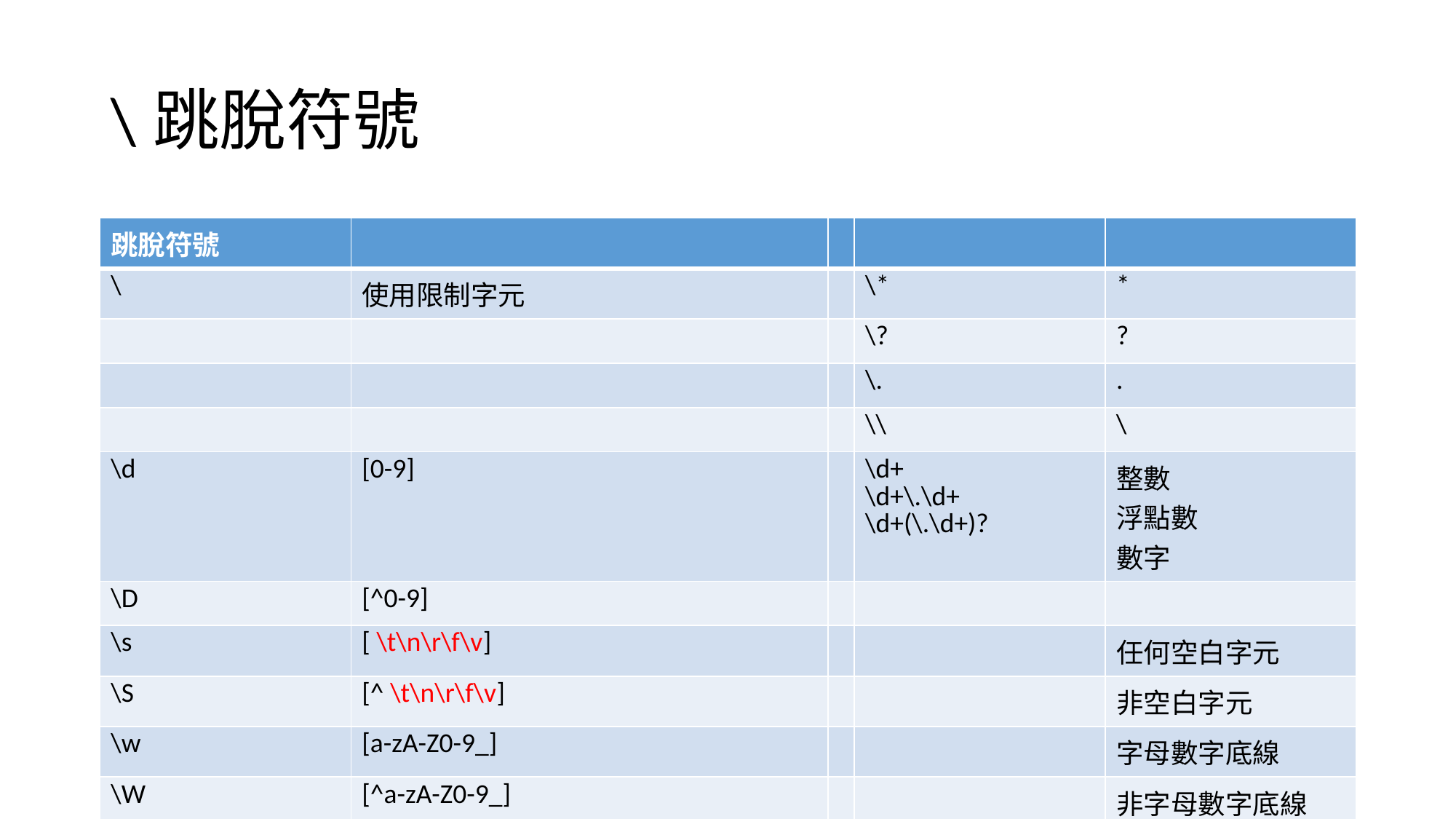

# \跳脫符號
| 跳脫符號 |  |  |  |  |
| --- | --- | --- | --- | --- |
| \ | 使用限制字元 |  | \\* | \* |
|  |  |  | \? | ? |
|  |  |  | \. | . |
|  |  |  | \\ | \ |
| \d | [0-9] |  | \d+ \d+\.\d+ \d+(\.\d+)? | 整數 浮點數 數字 |
| \D | [^0-9] |  |  |  |
| \s | [ \t\n\r\f\v] |  |  | 任何空白字元 |
| \S | [^ \t\n\r\f\v] |  |  | 非空白字元 |
| \w | [a-zA-Z0-9\_] |  |  | 字母數字底線 |
| \W | [^a-zA-Z0-9\_] |  |  | 非字母數字底線 |